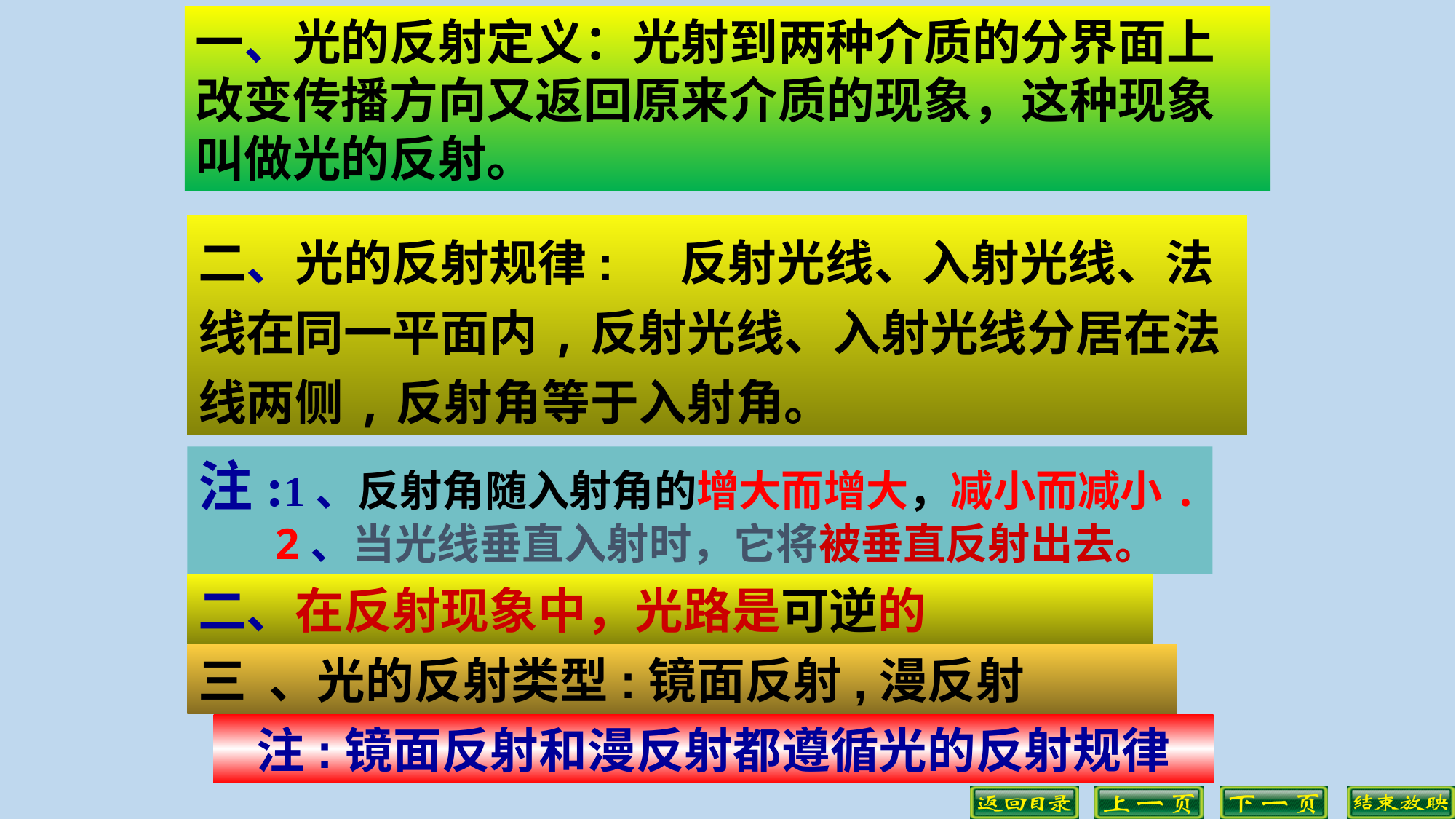

一、光的反射定义：光射到两种介质的分界面上改变传播方向又返回原来介质的现象，这种现象叫做光的反射。
二、光的反射规律:    反射光线、入射光线、法线在同一平面内,反射光线、入射光线分居在法线两侧,反射角等于入射角。

注:1、反射角随入射角的增大而增大，减小而减小.
   2、当光线垂直入射时，它将被垂直反射出去。
二、在反射现象中，光路是可逆的
三  、光的反射类型:镜面反射,漫反射
注:镜面反射和漫反射都遵循光的反射规律